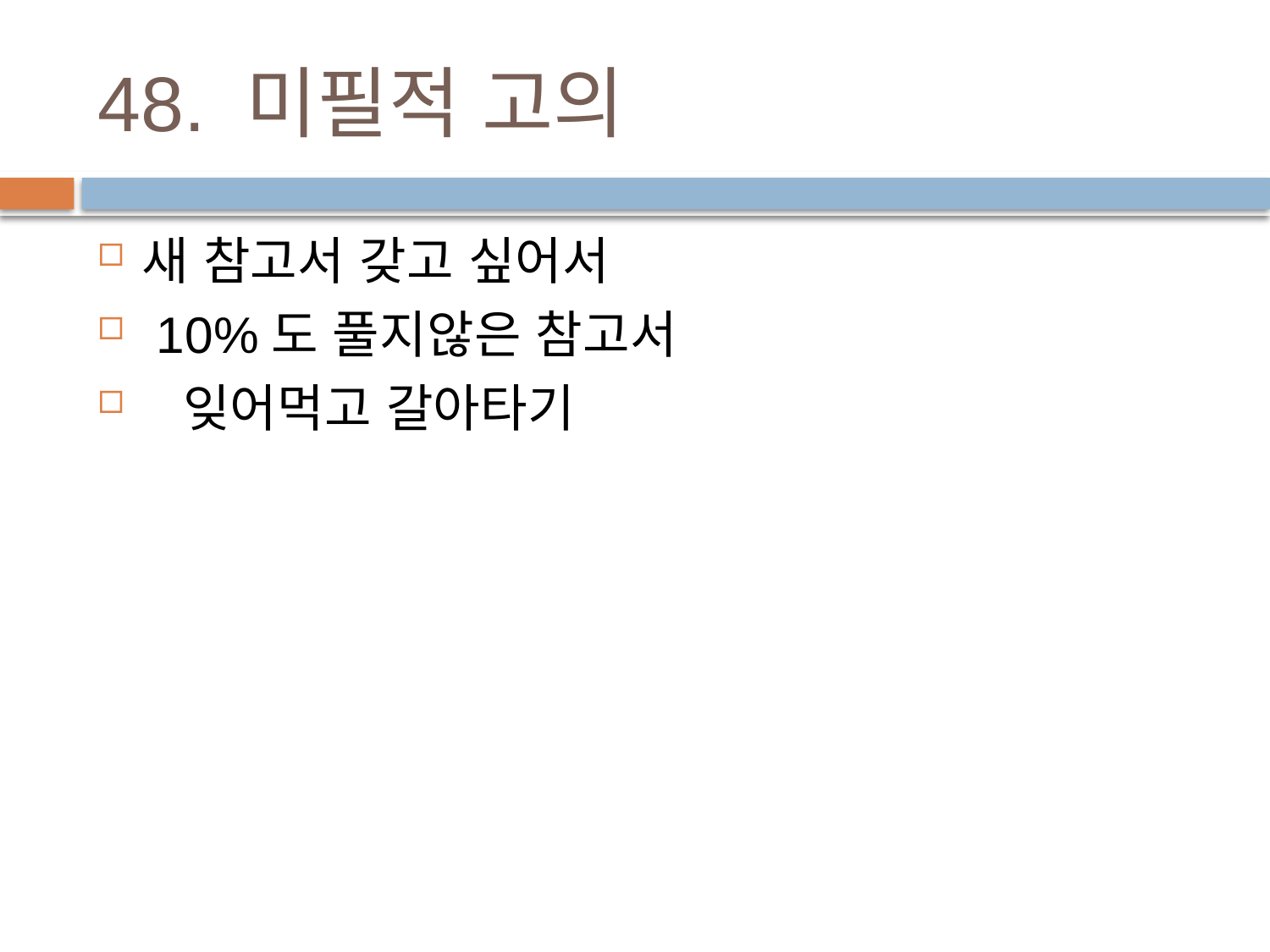

# 48. 미필적 고의
새 참고서 갖고 싶어서
 10%도 풀지않은 참고서
  잊어먹고 갈아타기